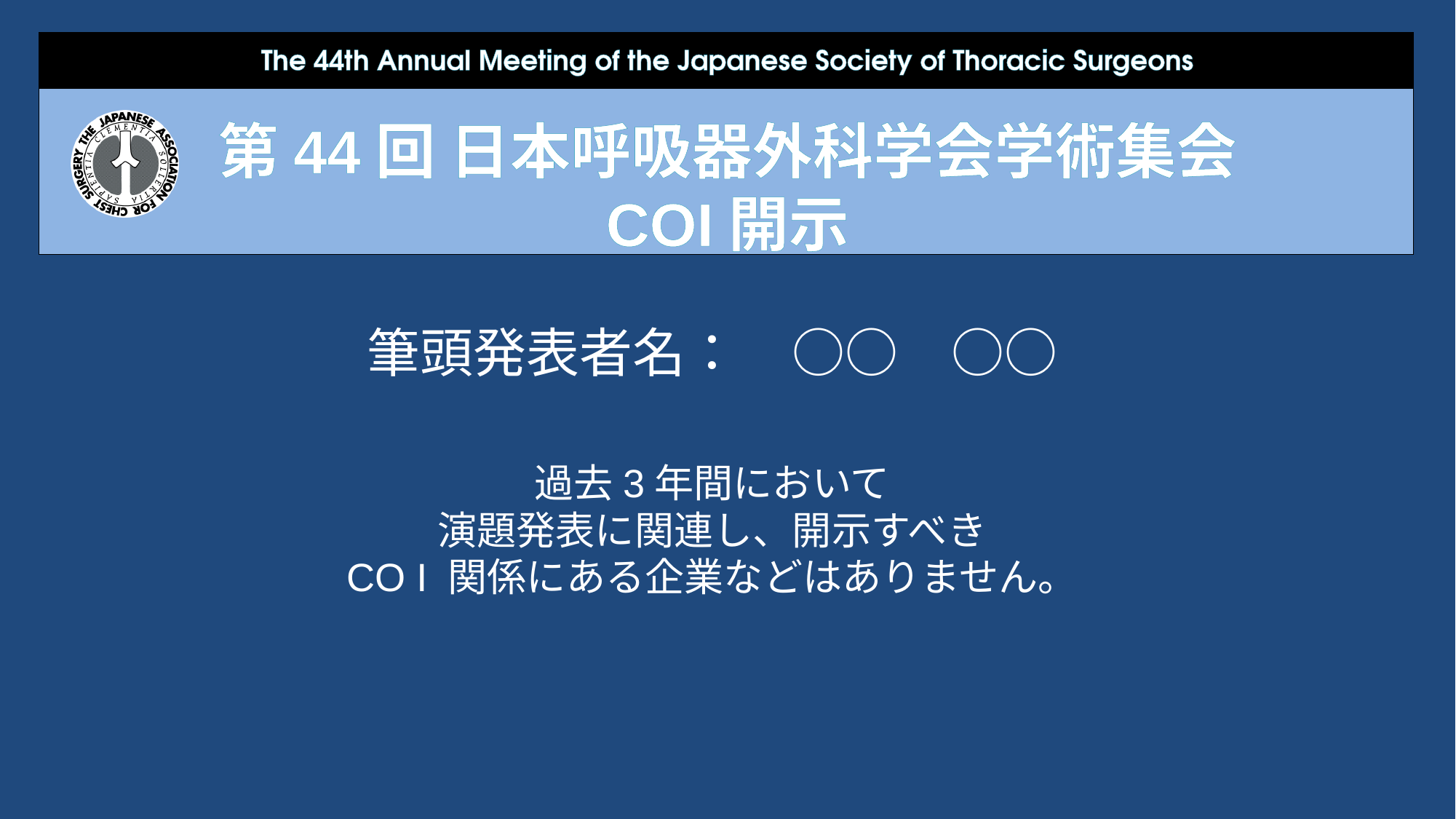

筆頭発表者名：　○○　○○
過去3年間において
演題発表に関連し、開示すべき
CO I 関係にある企業などはありません。